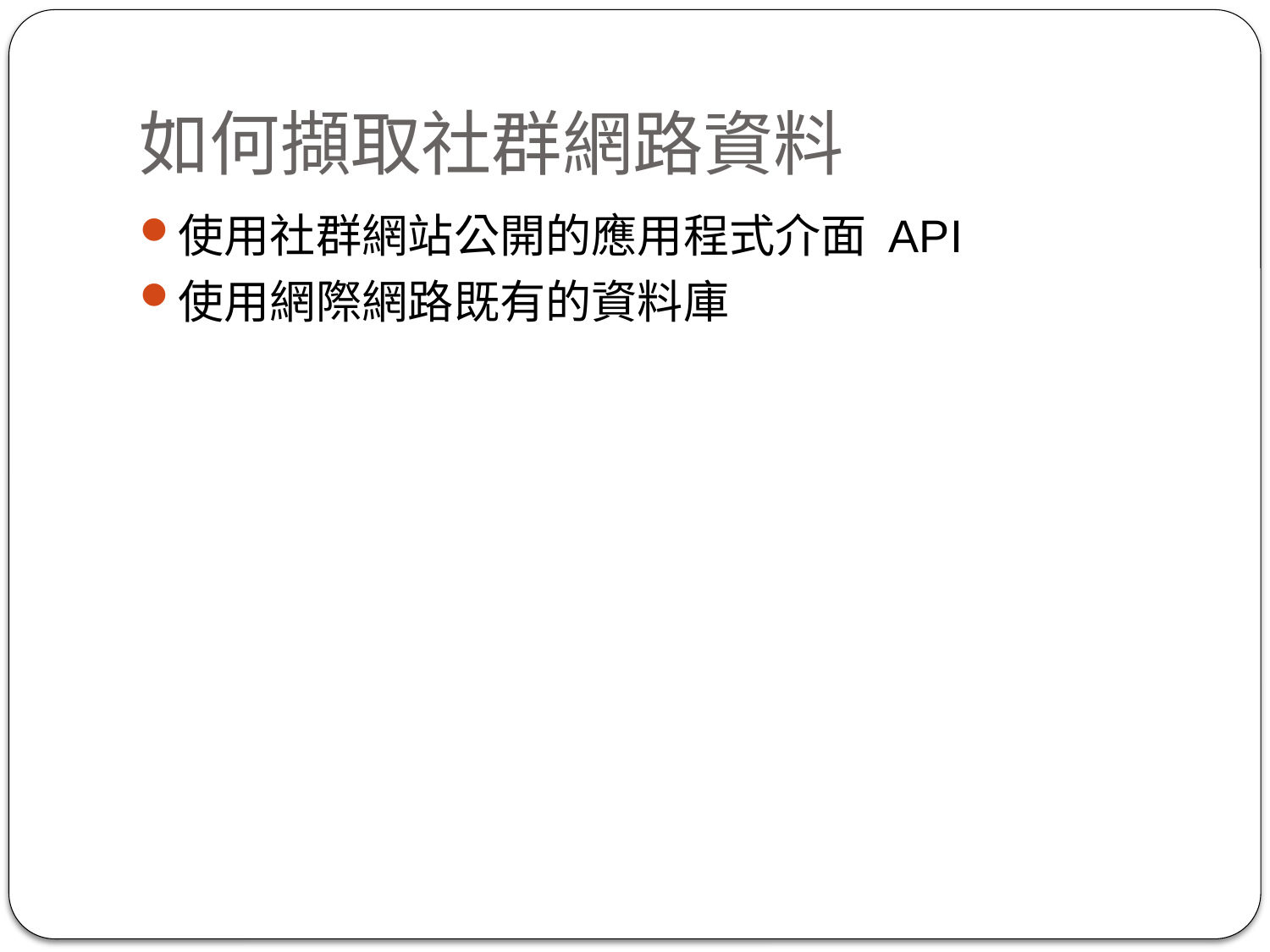

# 如何擷取社群網路資料
使用社群網站公開的應用程式介面 API
使用網際網路既有的資料庫